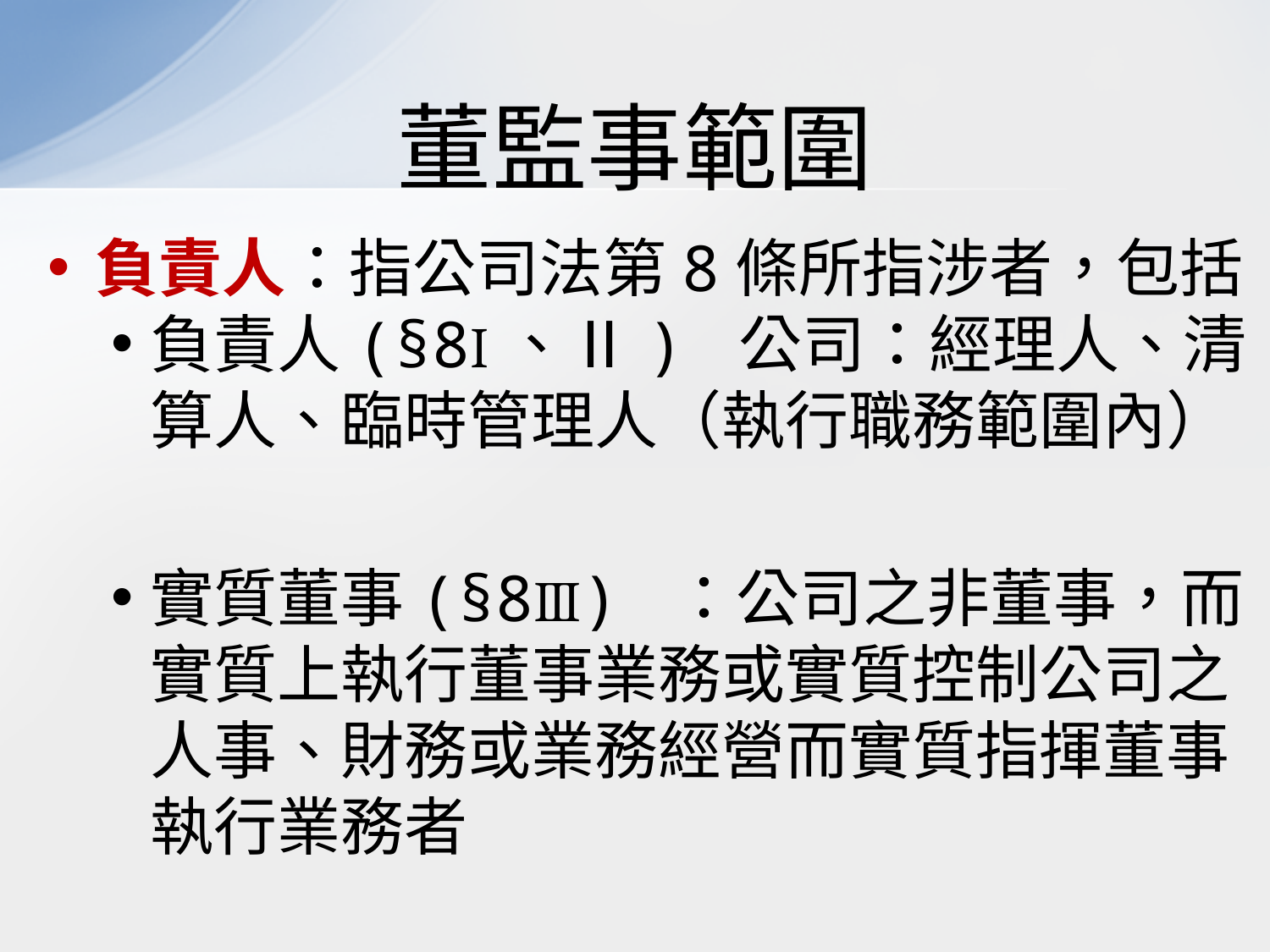

# 董監事範圍
負責人：指公司法第8條所指涉者，包括
負責人(§8Ⅰ、Ⅱ) 公司：經理人、清算人、臨時管理人（執行職務範圍內）

實質董事(§8Ⅲ) ：公司之非董事，而實質上執行董事業務或實質控制公司之人事、財務或業務經營而實質指揮董事執行業務者